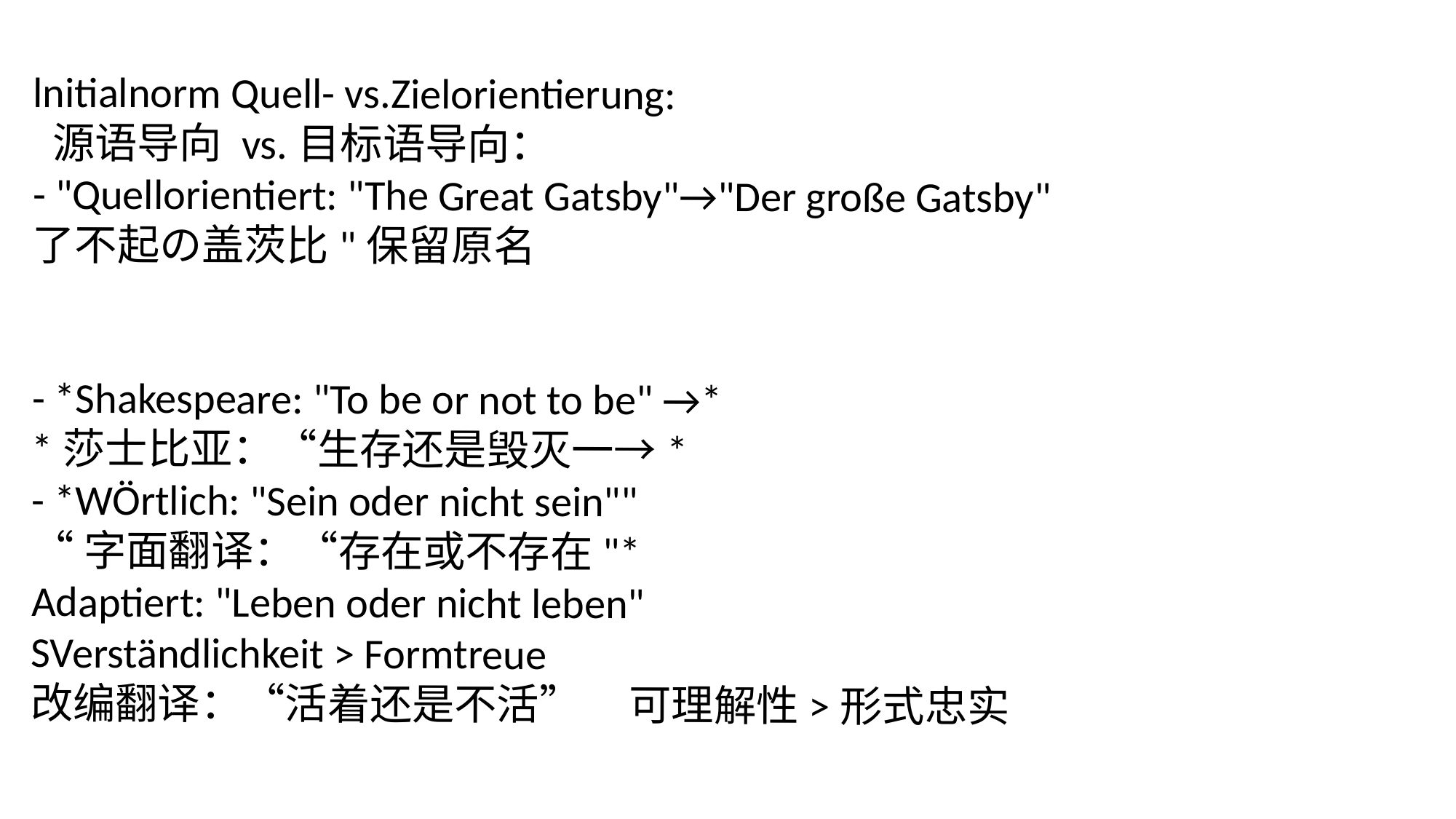

lnitialnorm Quell- vs.Zielorientierung:
 源语导向 vs.目标语导向：
- "Quellorientiert: "The Great Gatsby"→"Der große Gatsby"
了不起の盖茨比"保留原名

- *Shakespeare: "To be or not to be" →*
*莎士比亚：“生存还是毁灭一→*
- *WÖrtlich: "Sein oder nicht sein""
“字面翻译：“存在或不存在"*
Adaptiert: "Leben oder nicht leben"
SVerständlichkeit > Formtreue
改编翻译：“活着还是不活”     可理解性>形式忠实